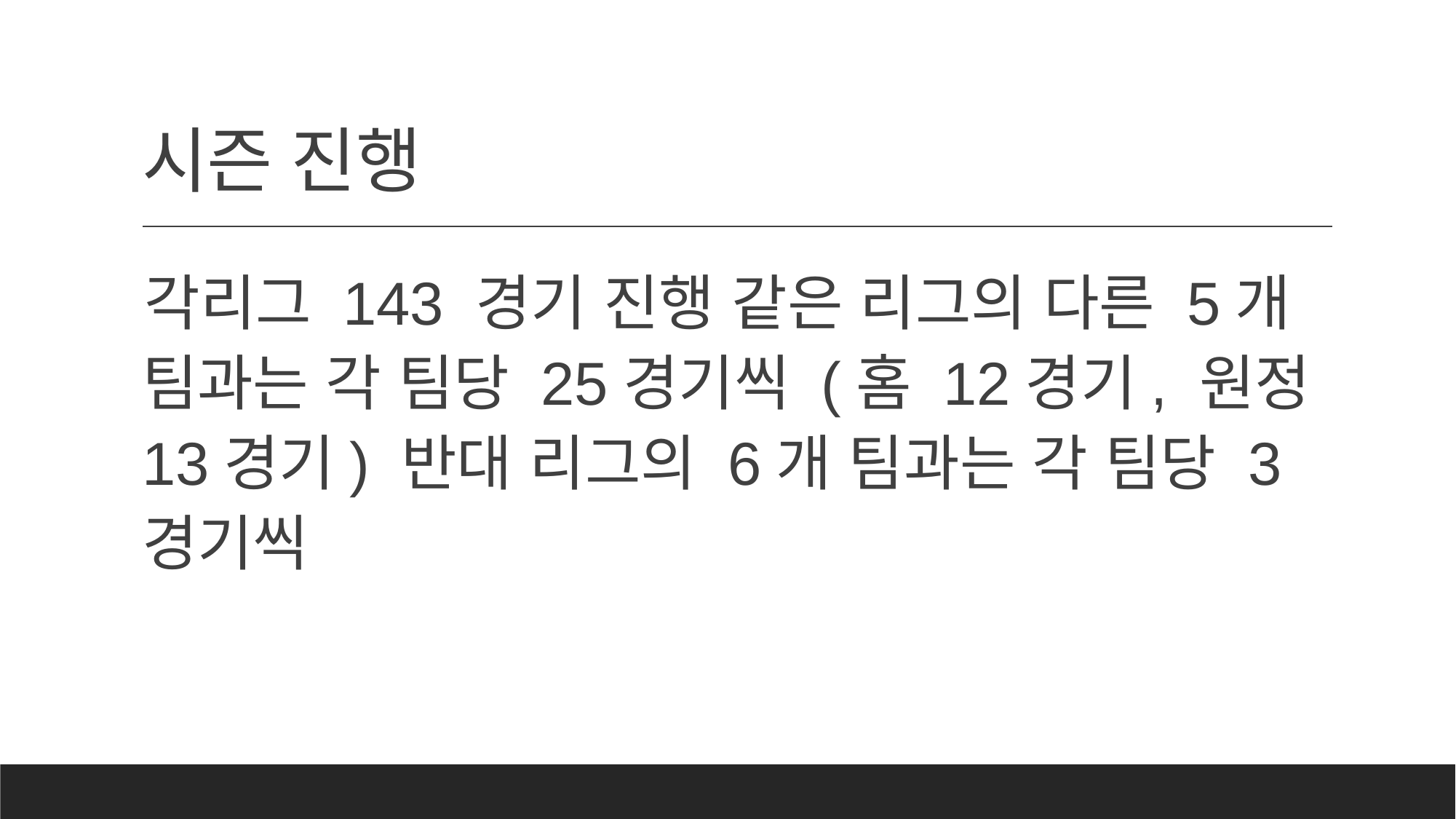

# 시즌 진행
각리그 143 경기 진행 같은 리그의 다른 5개 팀과는 각 팀당 25경기씩 (홈 12경기, 원정 13경기) 반대 리그의 6개 팀과는 각 팀당 3경기씩